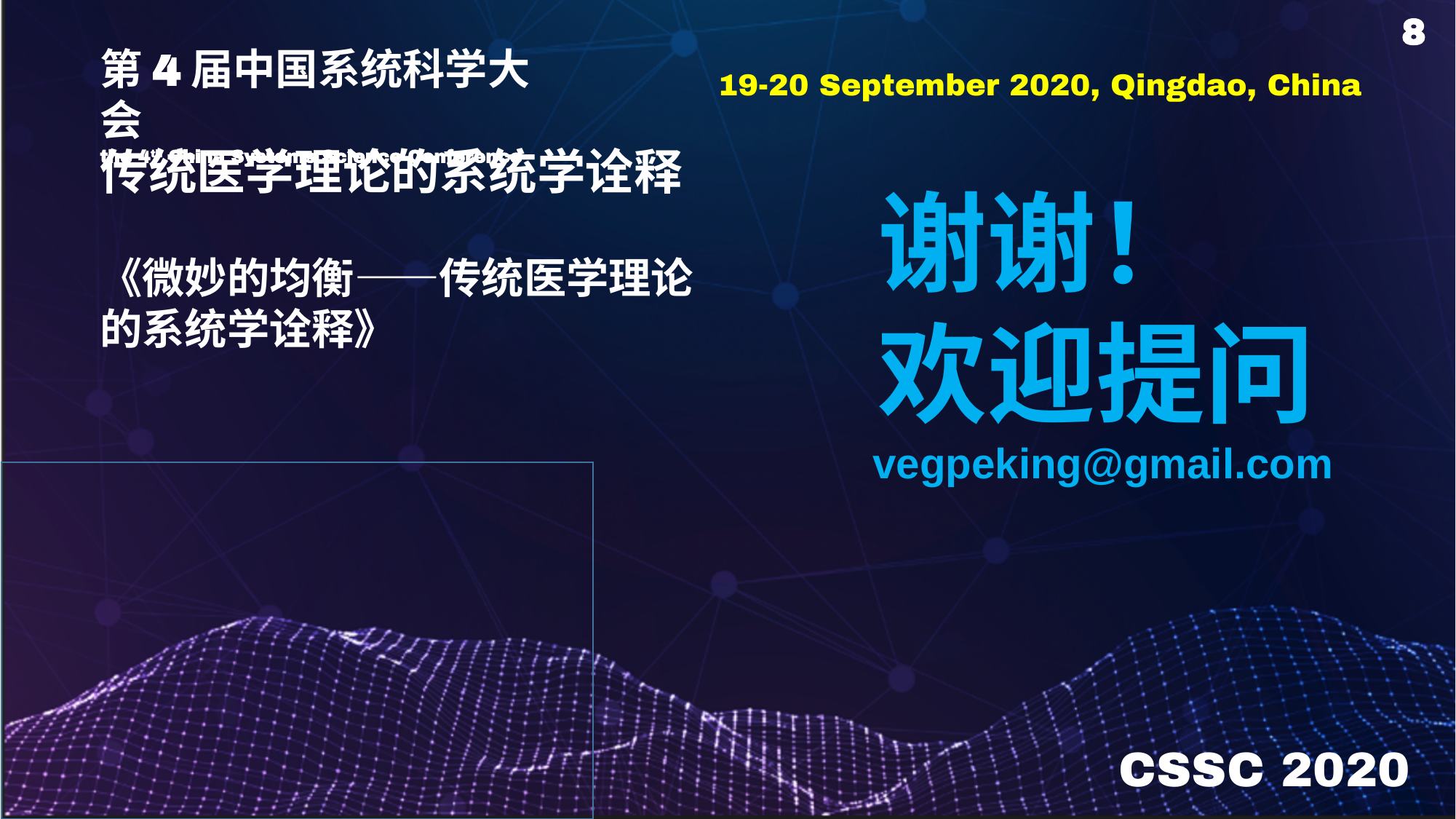

8
第4届中国系统科学大会
the 4th China Systems Science Conference
19-20 September 2020, Qingdao, China
传统医学理论的系统学诠释
谢谢！
欢迎提问
《微妙的均衡——传统医学理论的系统学诠释》
vegpeking@gmail.com

CSSC 2020